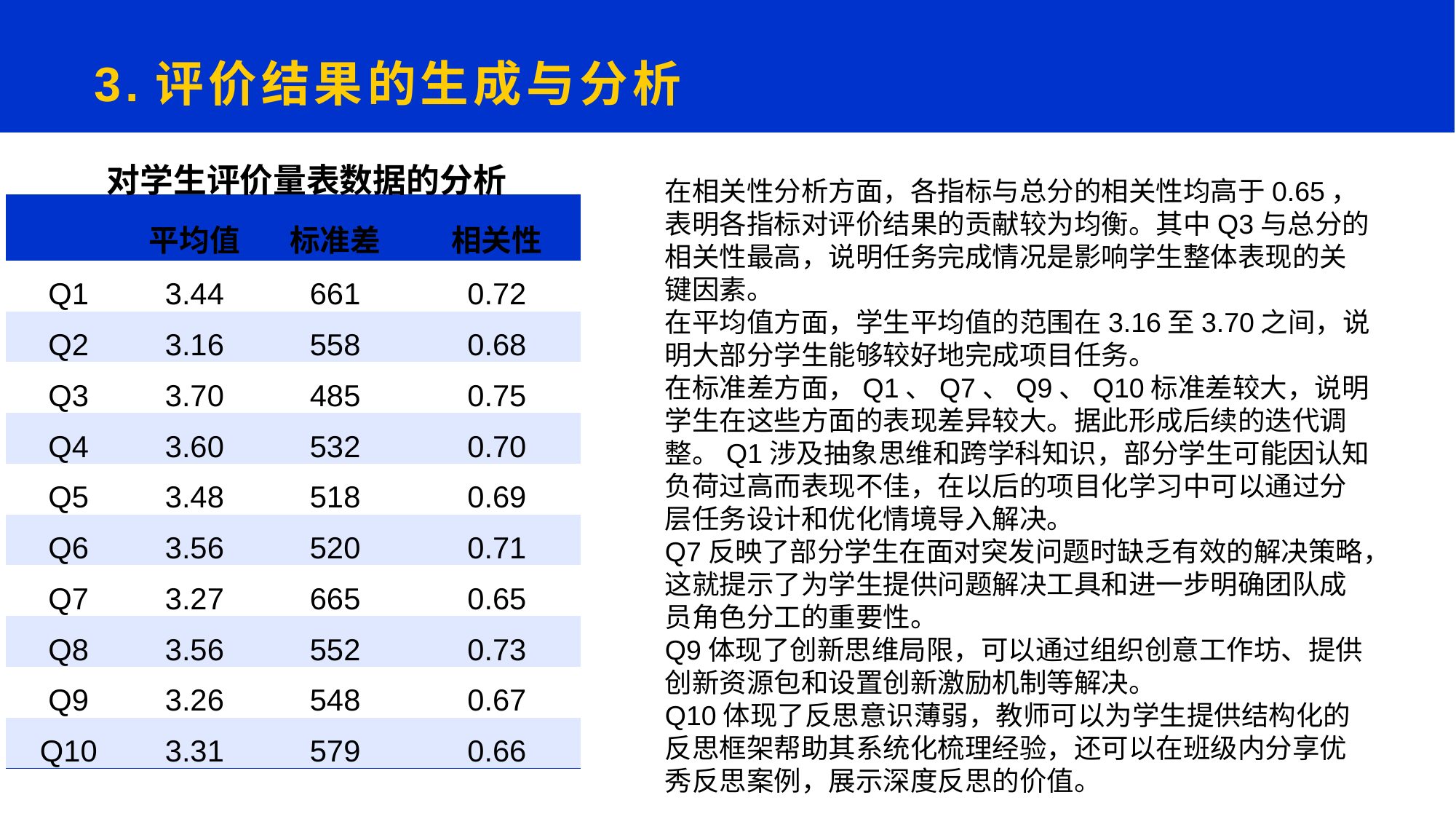

# 3.评价结果的生成与分析
对学生评价量表数据的分析
在相关性分析方面，各指标与总分的相关性均高于0.65，表明各指标对评价结果的贡献较为均衡。其中Q3与总分的相关性最高，说明任务完成情况是影响学生整体表现的关键因素。
在平均值方面，学生平均值的范围在3.16至3.70之间，说明大部分学生能够较好地完成项目任务。
在标准差方面，Q1、Q7、Q9、Q10标准差较大，说明学生在这些方面的表现差异较大。据此形成后续的迭代调整。Q1涉及抽象思维和跨学科知识，部分学生可能因认知负荷过高而表现不佳，在以后的项目化学习中可以通过分层任务设计和优化情境导入解决。
Q7反映了部分学生在面对突发问题时缺乏有效的解决策略，这就提示了为学生提供问题解决工具和进一步明确团队成员角色分工的重要性。
Q9体现了创新思维局限，可以通过组织创意工作坊、提供创新资源包和设置创新激励机制等解决。
Q10体现了反思意识薄弱，教师可以为学生提供结构化的反思框架帮助其系统化梳理经验，还可以在班级内分享优秀反思案例，展示深度反思的价值。
|  | 平均值 | 标准差 | 相关性 |
| --- | --- | --- | --- |
| Q1 | 3.44 | 661 | 0.72 |
| Q2 | 3.16 | 558 | 0.68 |
| Q3 | 3.70 | 485 | 0.75 |
| Q4 | 3.60 | 532 | 0.70 |
| Q5 | 3.48 | 518 | 0.69 |
| Q6 | 3.56 | 520 | 0.71 |
| Q7 | 3.27 | 665 | 0.65 |
| Q8 | 3.56 | 552 | 0.73 |
| Q9 | 3.26 | 548 | 0.67 |
| Q10 | 3.31 | 579 | 0.66 |